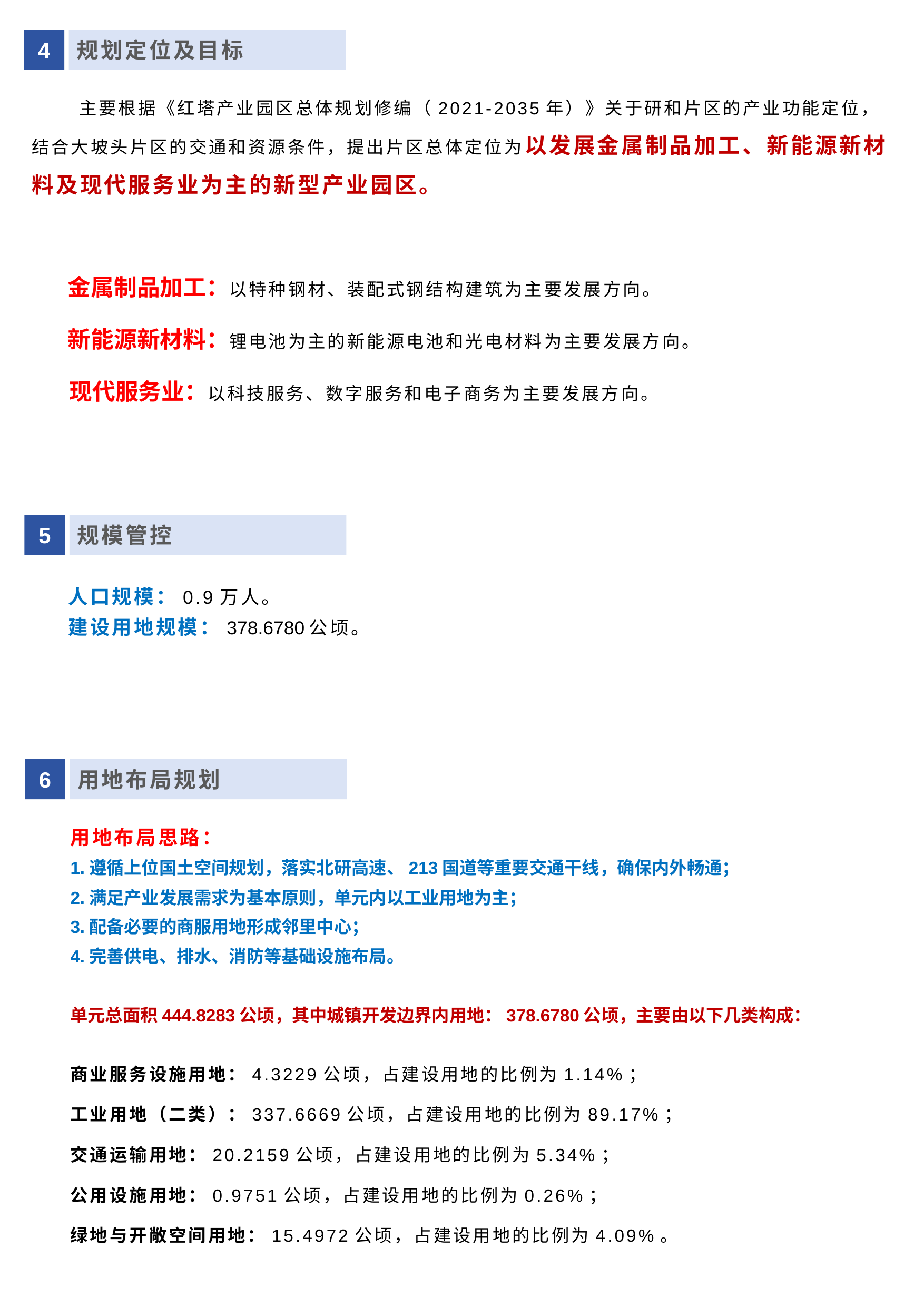

4
规划定位及目标
       主要根据《红塔产业园区总体规划修编（2021-2035年）》关于研和片区的产业功能定位，结合大坡头片区的交通和资源条件，提出片区总体定位为以发展金属制品加工、新能源新材料及现代服务业为主的新型产业园区。

       金属制品加工：以特种钢材、装配式钢结构建筑为主要发展方向。
       新能源新材料：锂电池为主的新能源电池和光电材料为主要发展方向。
       现代服务业：以科技服务、数字服务和电子商务为主要发展方向。
5
规模管控
人口规模：0.9万人。
建设用地规模：378.6780公顷。

6
用地布局规划
用地布局思路：
1.遵循上位国土空间规划，落实北研高速、213国道等重要交通干线，确保内外畅通；
2.满足产业发展需求为基本原则，单元内以工业用地为主；
3.配备必要的商服用地形成邻里中心；
4.完善供电、排水、消防等基础设施布局。

单元总面积444.8283公顷，其中城镇开发边界内用地：378.6780公顷，主要由以下几类构成：

商业服务设施用地：4.3229公顷，占建设用地的比例为1.14%；
工业用地（二类）：337.6669公顷，占建设用地的比例为89.17%；
交通运输用地：20.2159公顷，占建设用地的比例为5.34%；
公用设施用地：0.9751公顷，占建设用地的比例为0.26%；
绿地与开敞空间用地：15.4972公顷，占建设用地的比例为4.09%。